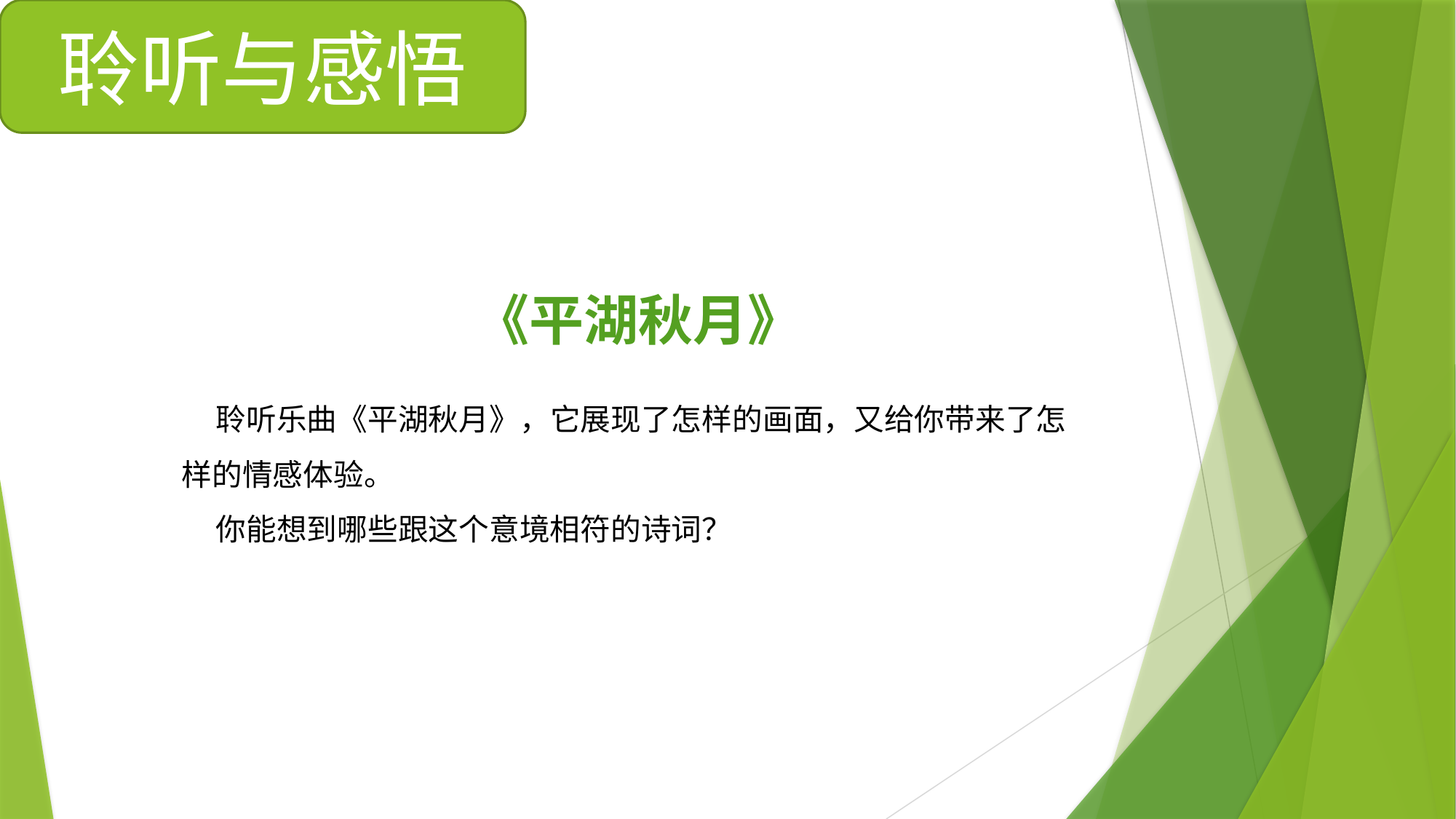

聆听与感悟
《平湖秋月》
    聆听乐曲《平湖秋月》，它展现了怎样的画面，又给你带来了怎样的情感体验。
    你能想到哪些跟这个意境相符的诗词？